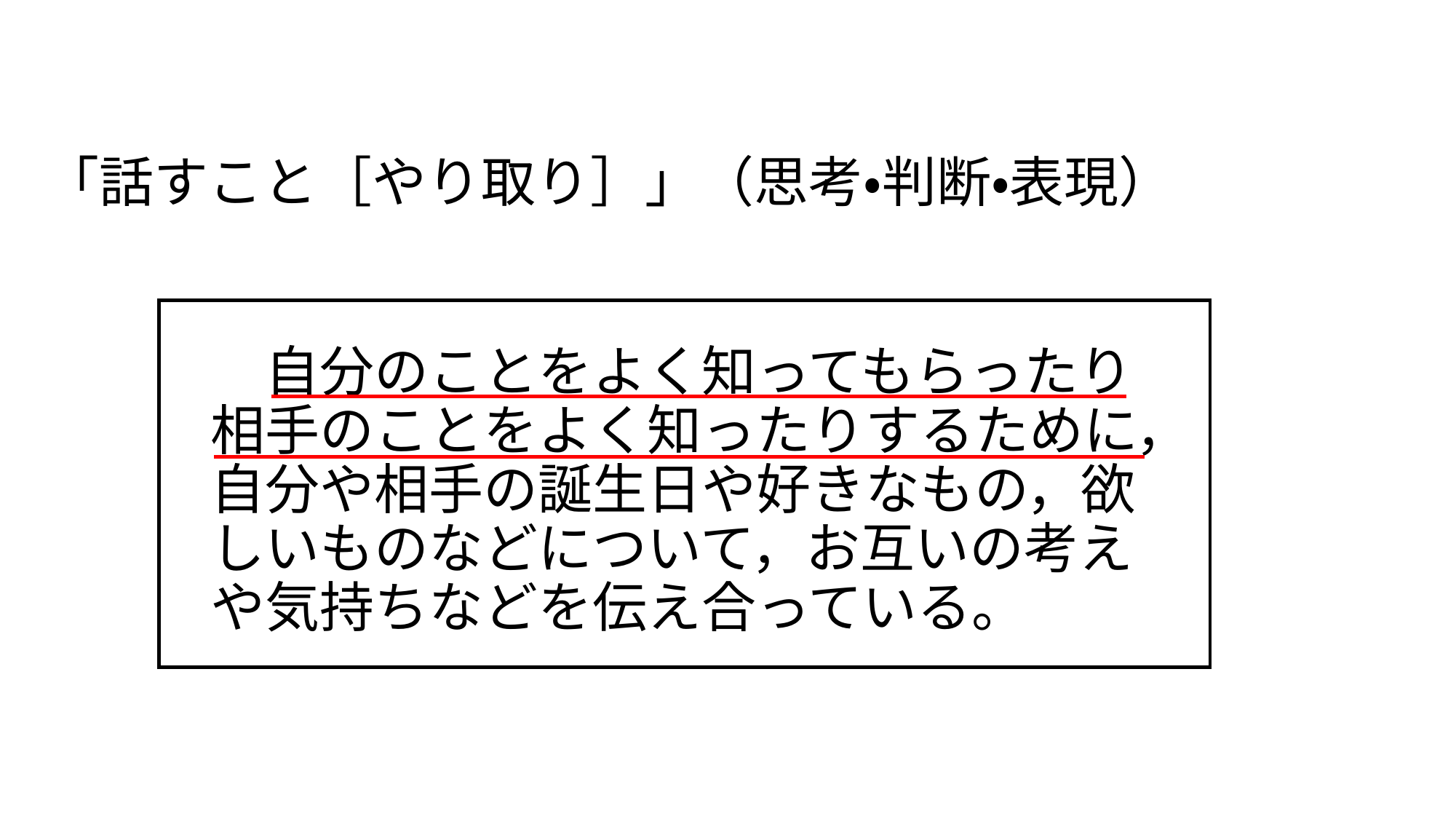

# 「話すこと［やり取り］」（思考・判断・表現）
　自分のことをよく知ってもらったり相手のことをよく知ったりするために，自分や相手の誕生日や好きなもの，欲しいものなどについて，お互いの考えや気持ちなどを伝え合っている。